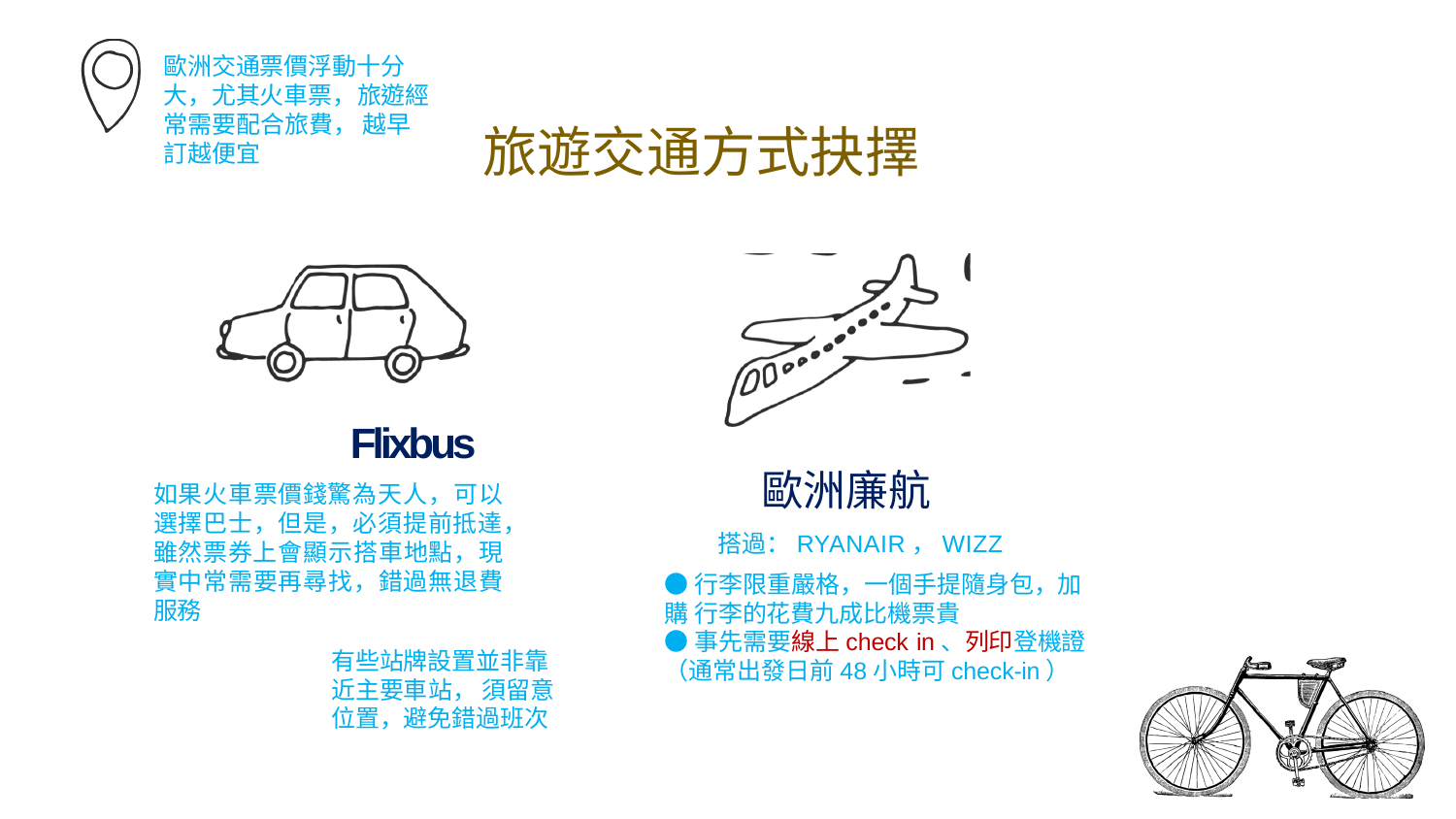

歐洲交通票價浮動十分 大，尤其火車票，旅遊經常需要配合旅費， 越早訂越便宜
# 旅遊交通方式抉擇

Flixbus
如果火車票價錢驚為天人，可以選擇巴士，但是，必須提前抵達，雖然票券上會顯示搭車地點，現實中常需要再尋找，錯過無退費服務
有些站牌設置並非靠近主要車站， 須留意位置，避免錯過班次
歐洲廉航
搭過：RYANAIR，WIZZ
●行李限重嚴格，一個手提隨身包，加購 行李的花費九成比機票貴
●事先需要線上check in、列印登機證
（通常出發日前48小時可check-in）